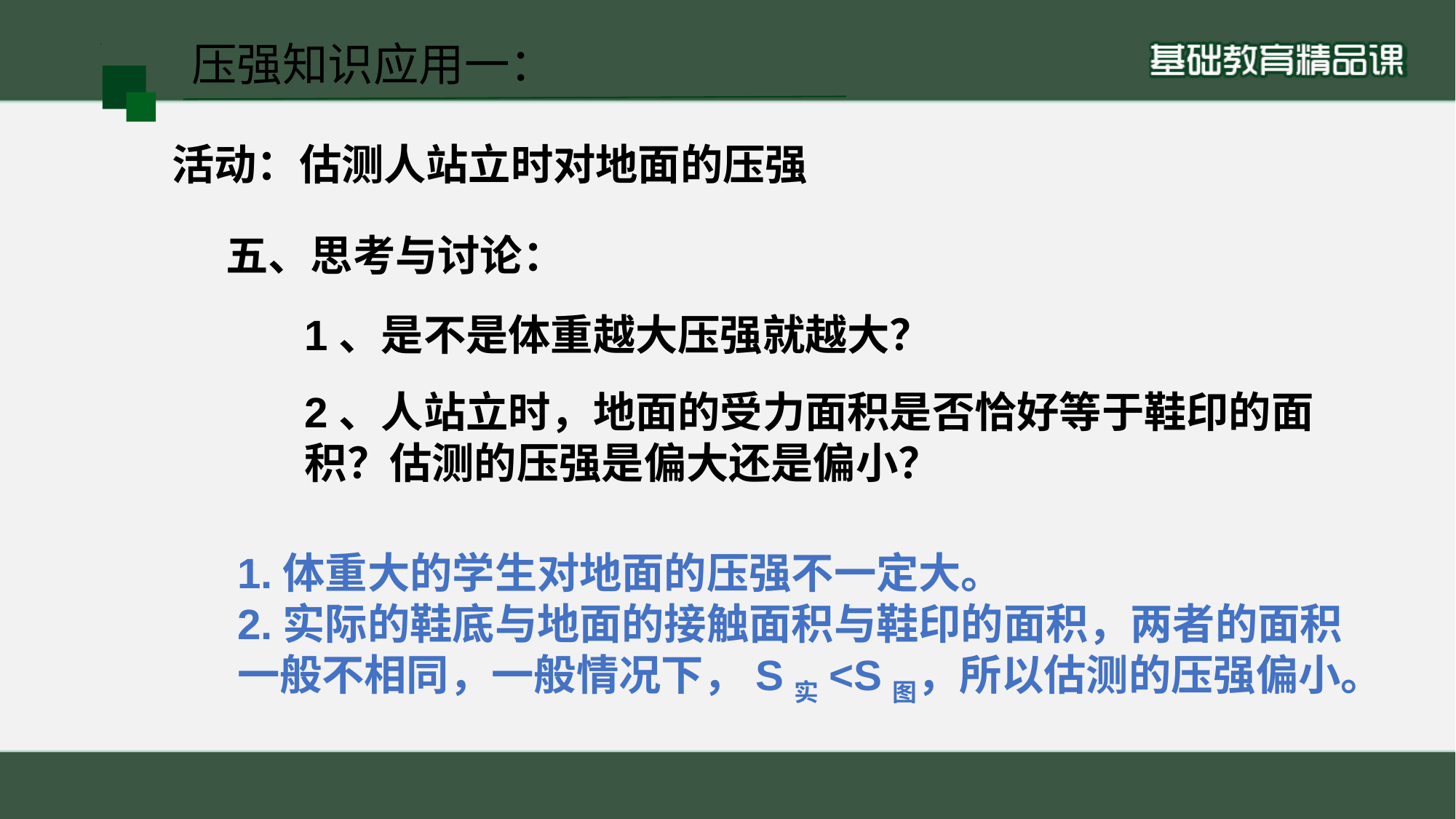

压强知识应用一：

活动：估测人站立时对地面的压强
五、思考与讨论：
1、是不是体重越大压强就越大？
2、人站立时，地面的受力面积是否恰好等于鞋印的面积？估测的压强是偏大还是偏小？
1.体重大的学生对地面的压强不一定大。
2.实际的鞋底与地面的接触面积与鞋印的面积，两者的面积一般不相同，一般情况下，S实<S图，所以估测的压强偏小。